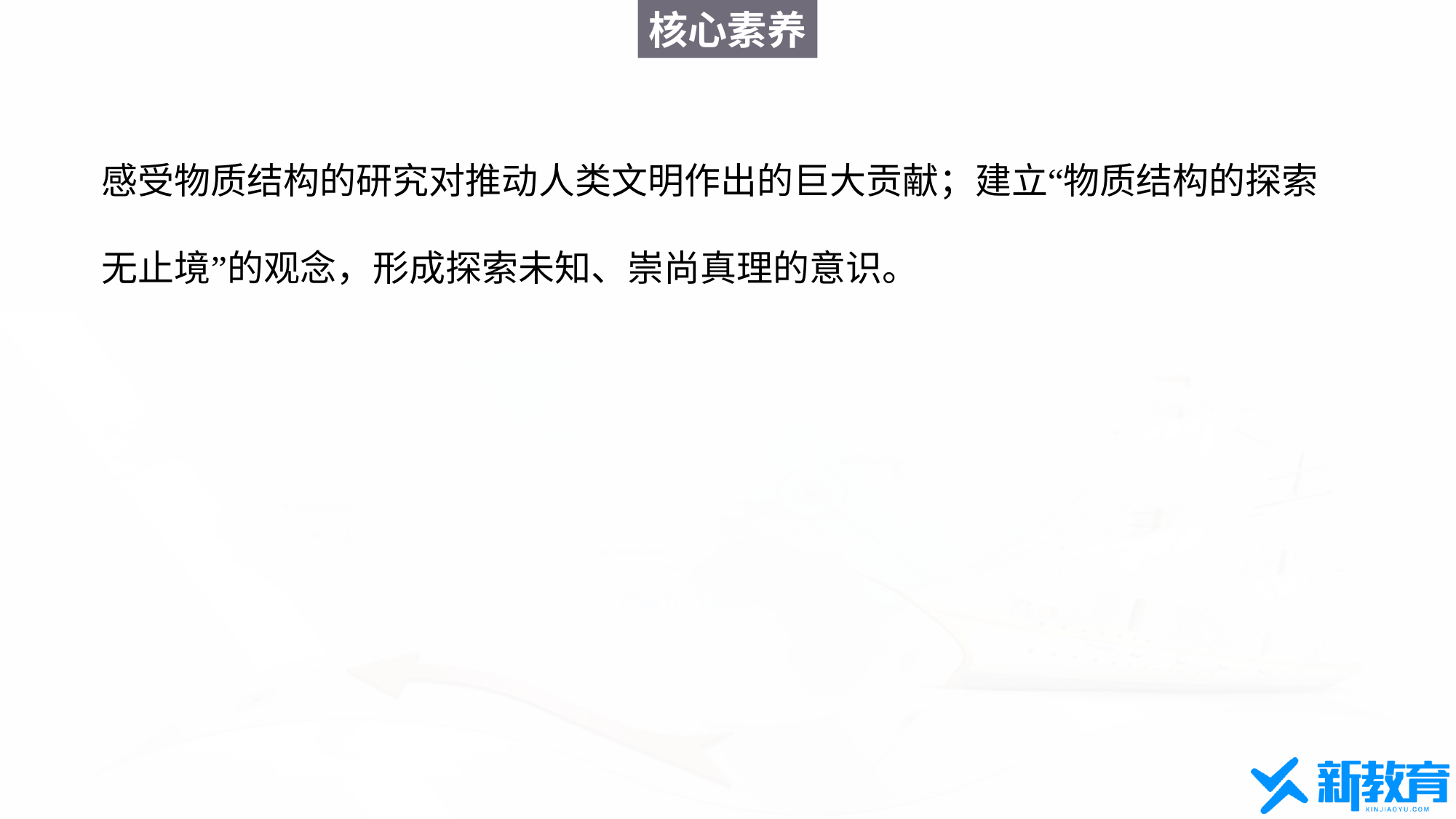

核心素养
感受物质结构的研究对推动人类文明作出的巨大贡献；建立“物质结构的探索无止境”的观念，形成探索未知、崇尚真理的意识。